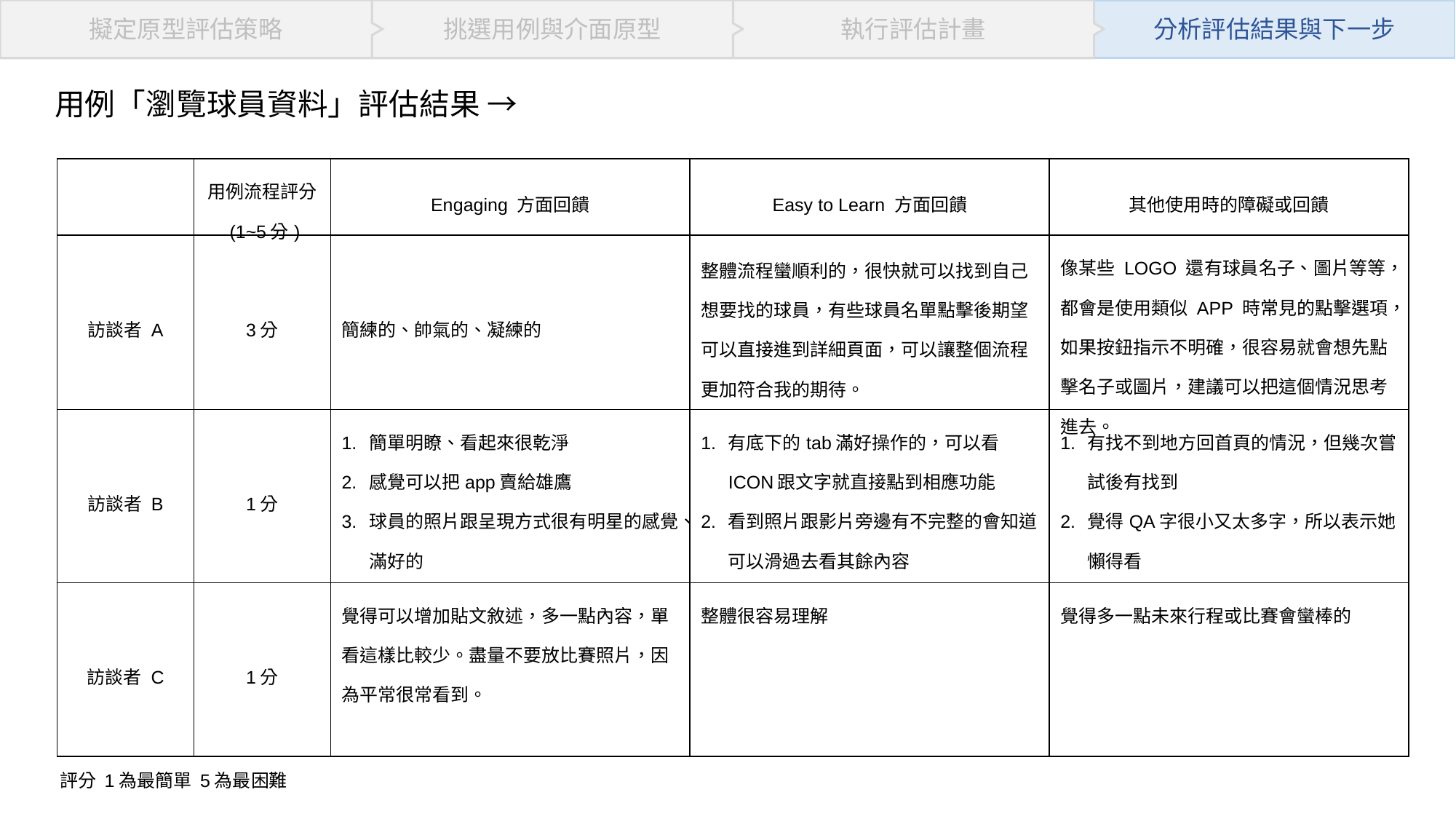

挑選用例與介面原型

擬定原型評估策略
執行評估計畫
分析評估結果與下一步
用例「瀏覽球員資料」評估結果 →
|  | 用例流程評分 (1~5分) | Engaging 方面回饋 | Easy to Learn 方面回饋 | 其他使用時的障礙或回饋 |
| --- | --- | --- | --- | --- |
| 訪談者 A | 3分 | 簡練的、帥氣的、凝練的 | 整體流程蠻順利的，很快就可以找到自己想要找的球員，有些球員名單點擊後期望可以直接進到詳細頁面，可以讓整個流程更加符合我的期待。 | 像某些 LOGO 還有球員名子、圖片等等，都會是使用類似 APP 時常見的點擊選項，如果按鈕指示不明確，很容易就會想先點擊名子或圖片，建議可以把這個情況思考進去。 |
| 訪談者 B | 1分 | 簡單明瞭、看起來很乾淨 感覺可以把app賣給雄鷹 球員的照片跟呈現方式很有明星的感覺、滿好的 | 有底下的tab滿好操作的，可以看ICON跟文字就直接點到相應功能 看到照片跟影片旁邊有不完整的會知道可以滑過去看其餘內容 | 有找不到地方回首頁的情況，但幾次嘗試後有找到 覺得QA字很小又太多字，所以表示她懶得看 |
| 訪談者 C | 1分 | 覺得可以增加貼文敘述，多一點內容，單看這樣比較少。盡量不要放比賽照片，因為平常很常看到。 | 整體很容易理解 | 覺得多一點未來行程或比賽會蠻棒的 |
評分 1為最簡單 5為最困難